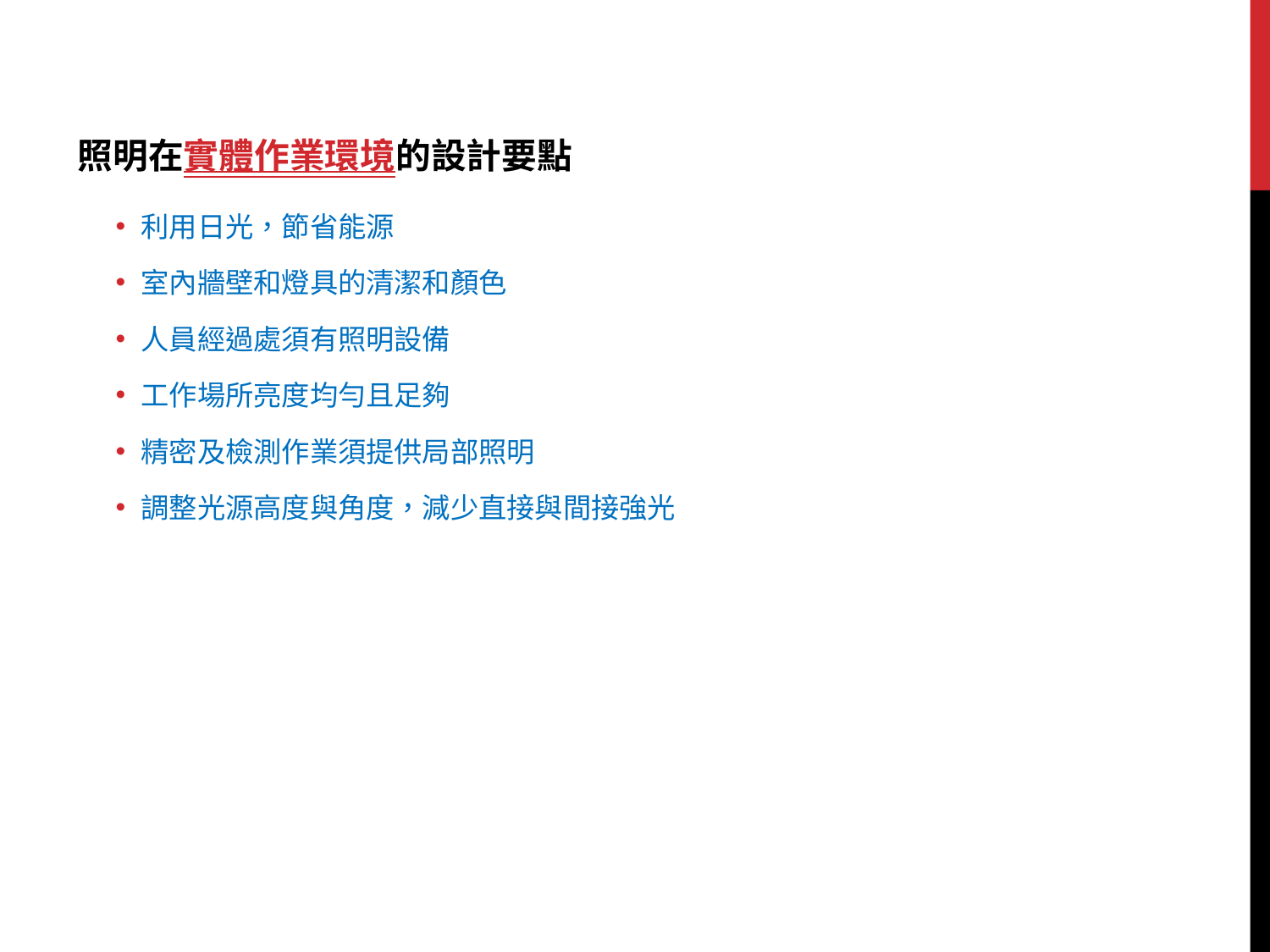

照明在實體作業環境的設計要點
利用日光，節省能源
室內牆壁和燈具的清潔和顏色
人員經過處須有照明設備
工作場所亮度均勻且足夠
精密及檢測作業須提供局部照明
調整光源高度與角度，減少直接與間接強光